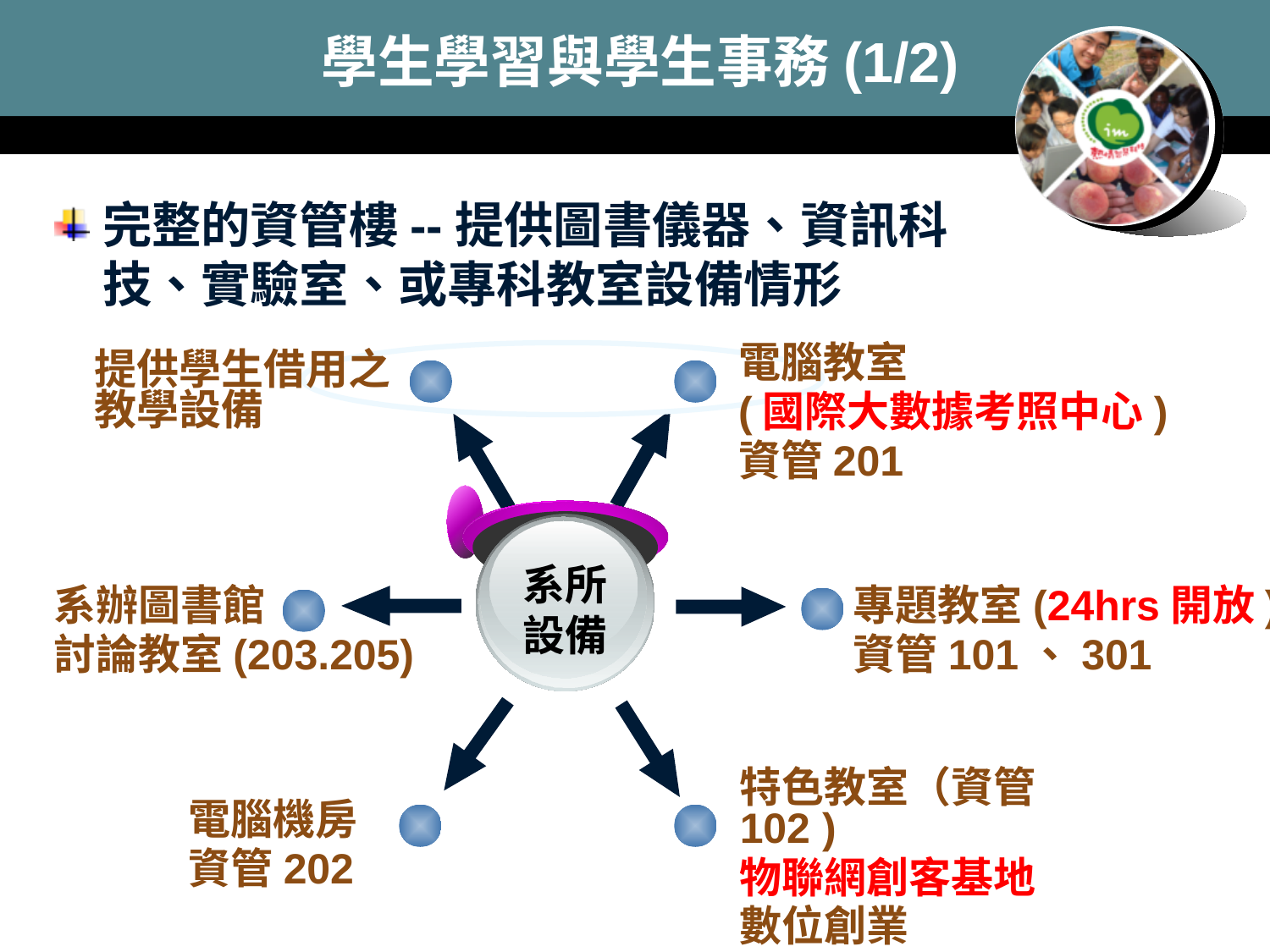

# 學生學習與學生事務(1/2)
完整的資管樓--提供圖書儀器、資訊科技、實驗室、或專科教室設備情形

電腦教室
(國際大數據考照中心)
資管201

提供學生借用之教學設備

系所
設備
系辦圖書館
討論教室(203.205)
專題教室(24hrs開放)
資管101、301

特色教室（資管102 )
物聯網創客基地
數位創業
電腦機房
資管202